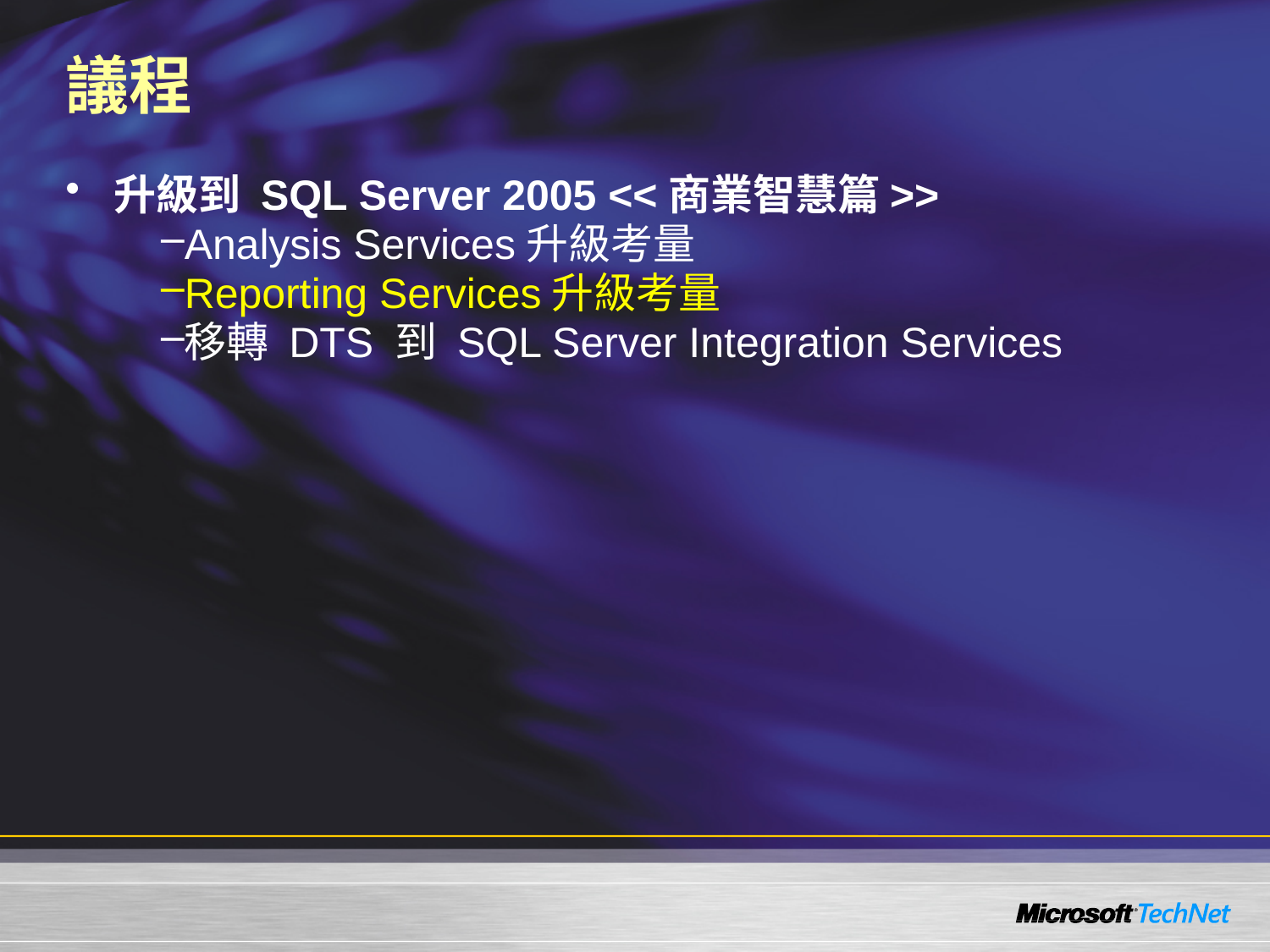

# 議程

升級到 SQL Server 2005 <<商業智慧篇>>
Analysis Services升級考量
Reporting Services升級考量
移轉 DTS 到 SQL Server Integration Services